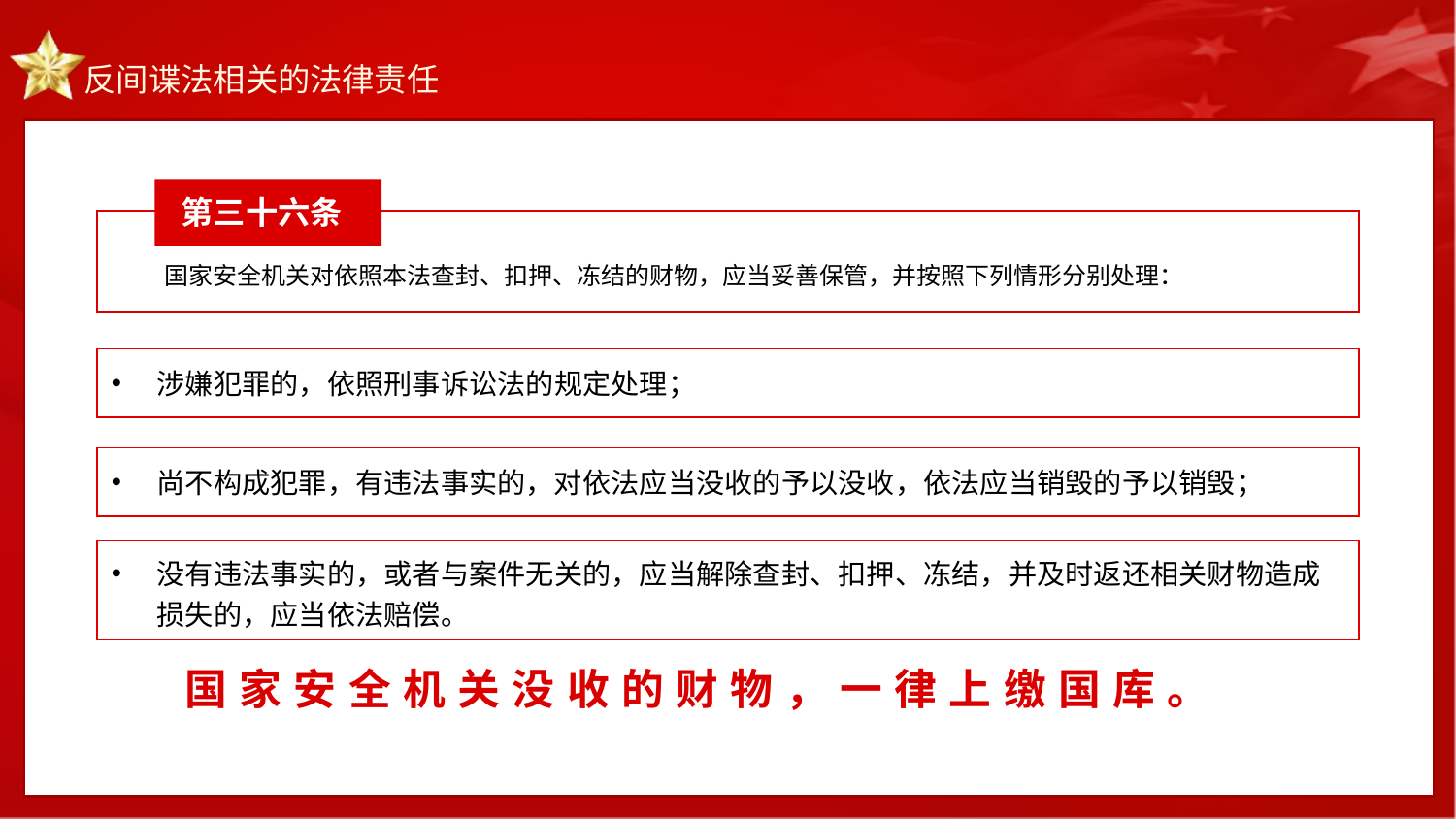

第三十六条

 国家安全机关对依照本法查封、扣押、冻结的财物，应当妥善保管，并按照下列情形分别处理：
涉嫌犯罪的，依照刑事诉讼法的规定处理；
尚不构成犯罪，有违法事实的，对依法应当没收的予以没收，依法应当销毁的予以销毁；
没有违法事实的，或者与案件无关的，应当解除查封、扣押、冻结，并及时返还相关财物造成损失的，应当依法赔偿。
国家安全机关没收的财物，一律上缴国库。